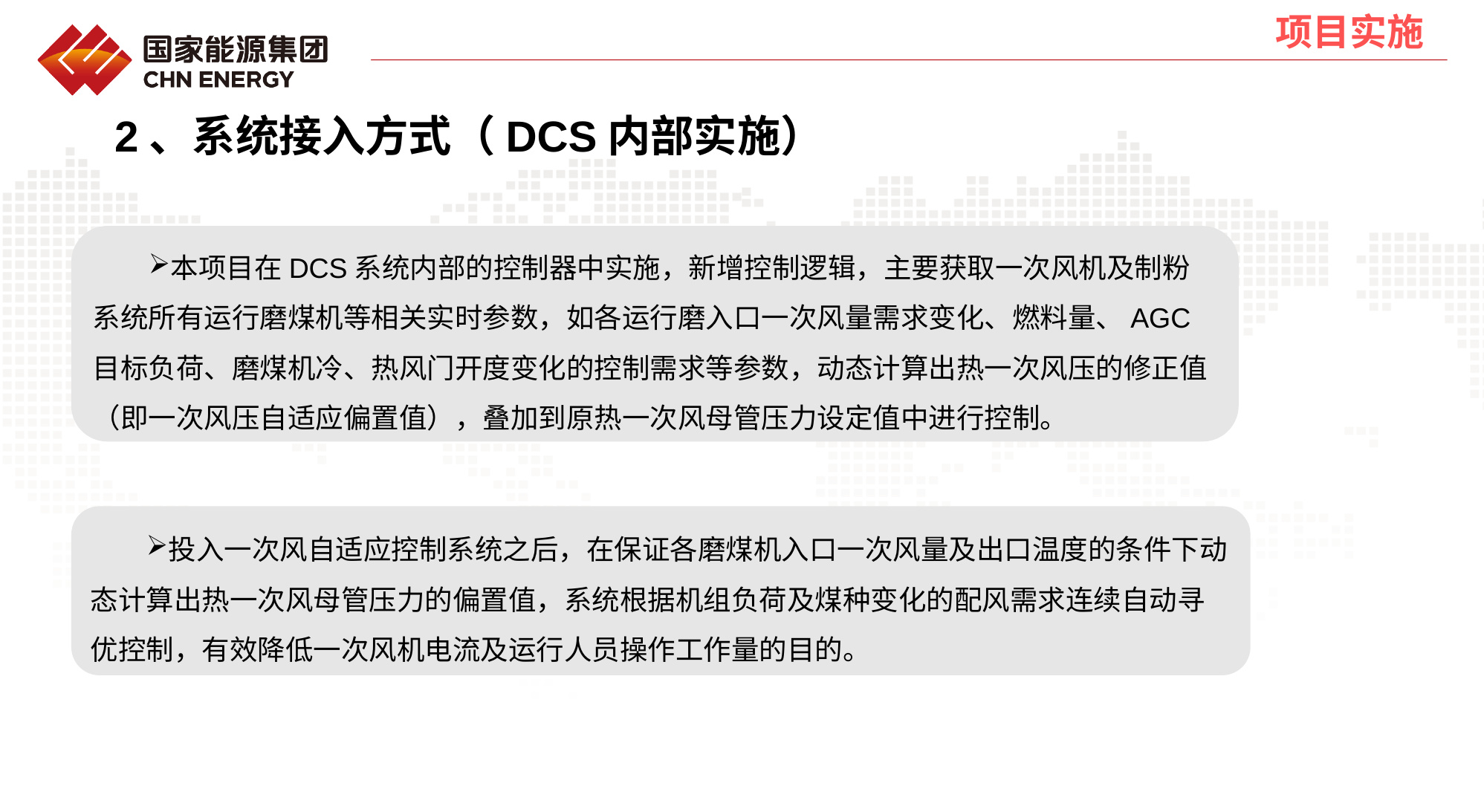

# 项目实施
2、系统接入方式（DCS内部实施）

本项目在DCS系统内部的控制器中实施，新增控制逻辑，主要获取一次风机及制粉系统所有运行磨煤机等相关实时参数，如各运行磨入口一次风量需求变化、燃料量、AGC目标负荷、磨煤机冷、热风门开度变化的控制需求等参数，动态计算出热一次风压的修正值（即一次风压自适应偏置值），叠加到原热一次风母管压力设定值中进行控制。
投入一次风自适应控制系统之后，在保证各磨煤机入口一次风量及出口温度的条件下动态计算出热一次风母管压力的偏置值，系统根据机组负荷及煤种变化的配风需求连续自动寻优控制，有效降低一次风机电流及运行人员操作工作量的目的。